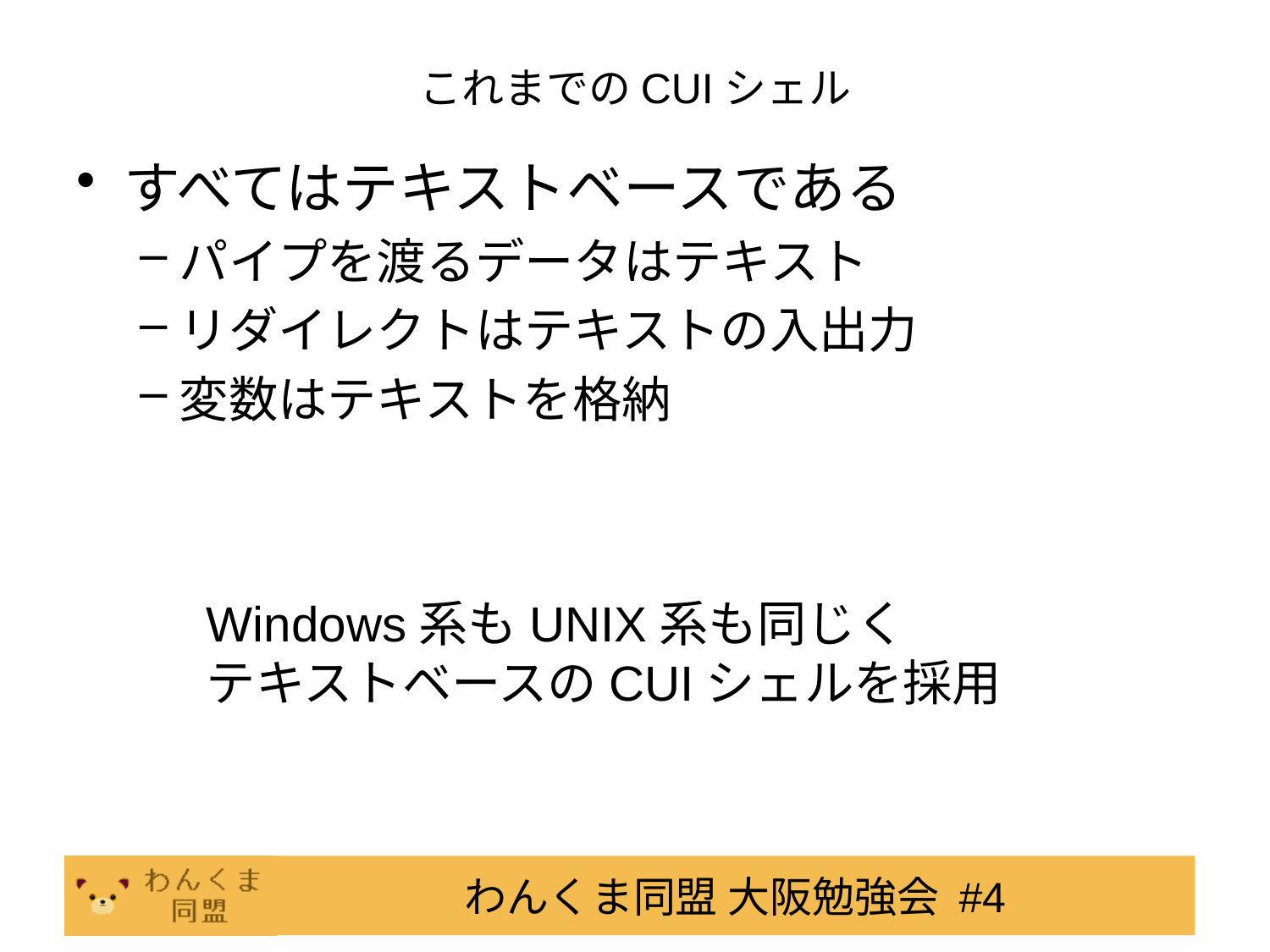

# これまでのCUIシェル
すべてはテキストベースである
パイプを渡るデータはテキスト
リダイレクトはテキストの入出力
変数はテキストを格納

Windows系もUNIX系も同じく
テキストベースのCUIシェルを採用